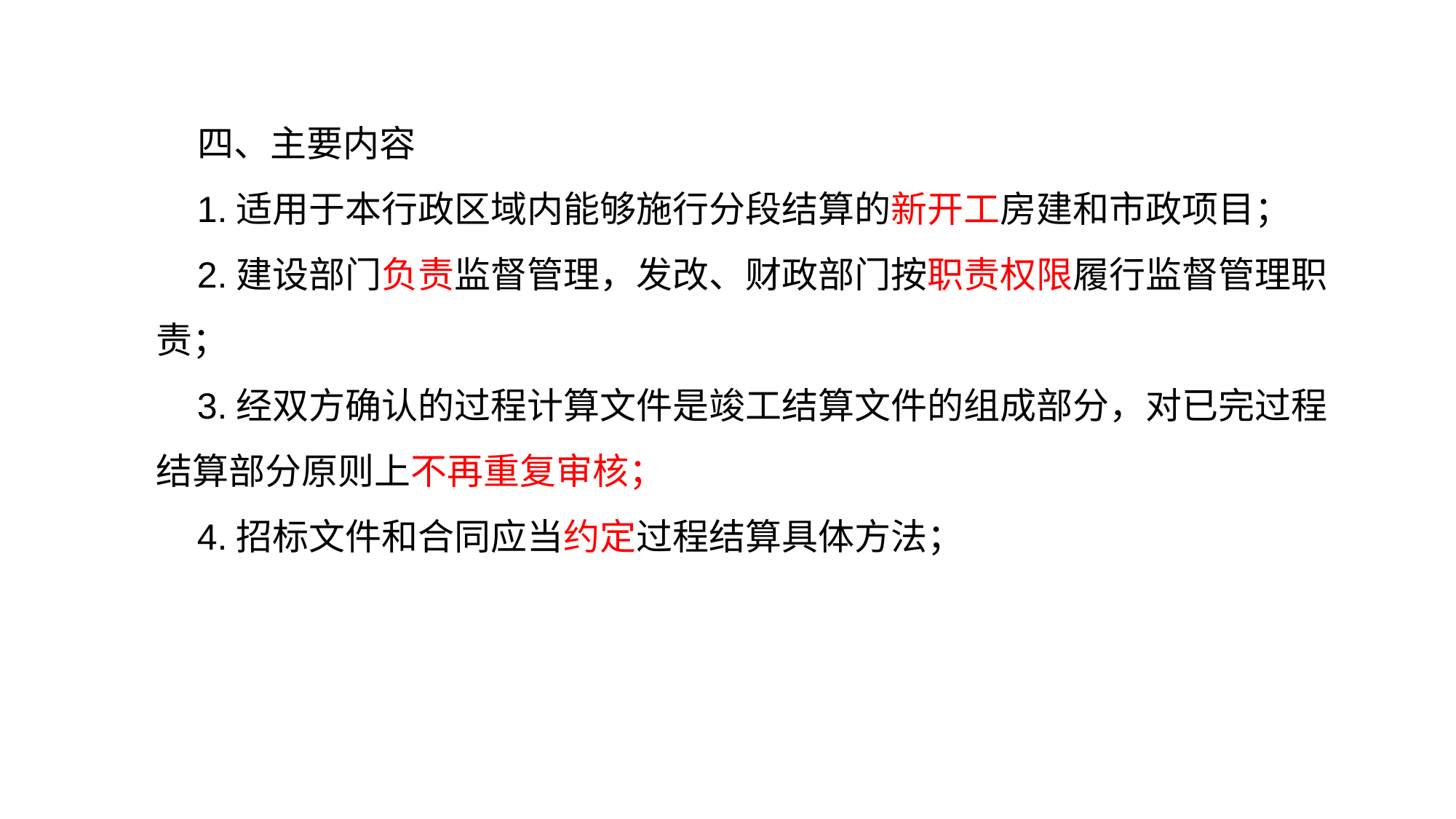

四、主要内容
    1.适用于本行政区域内能够施行分段结算的新开工房建和市政项目；
    2.建设部门负责监督管理，发改、财政部门按职责权限履行监督管理职责；
    3.经双方确认的过程计算文件是竣工结算文件的组成部分，对已完过程结算部分原则上不再重复审核；
    4.招标文件和合同应当约定过程结算具体方法；